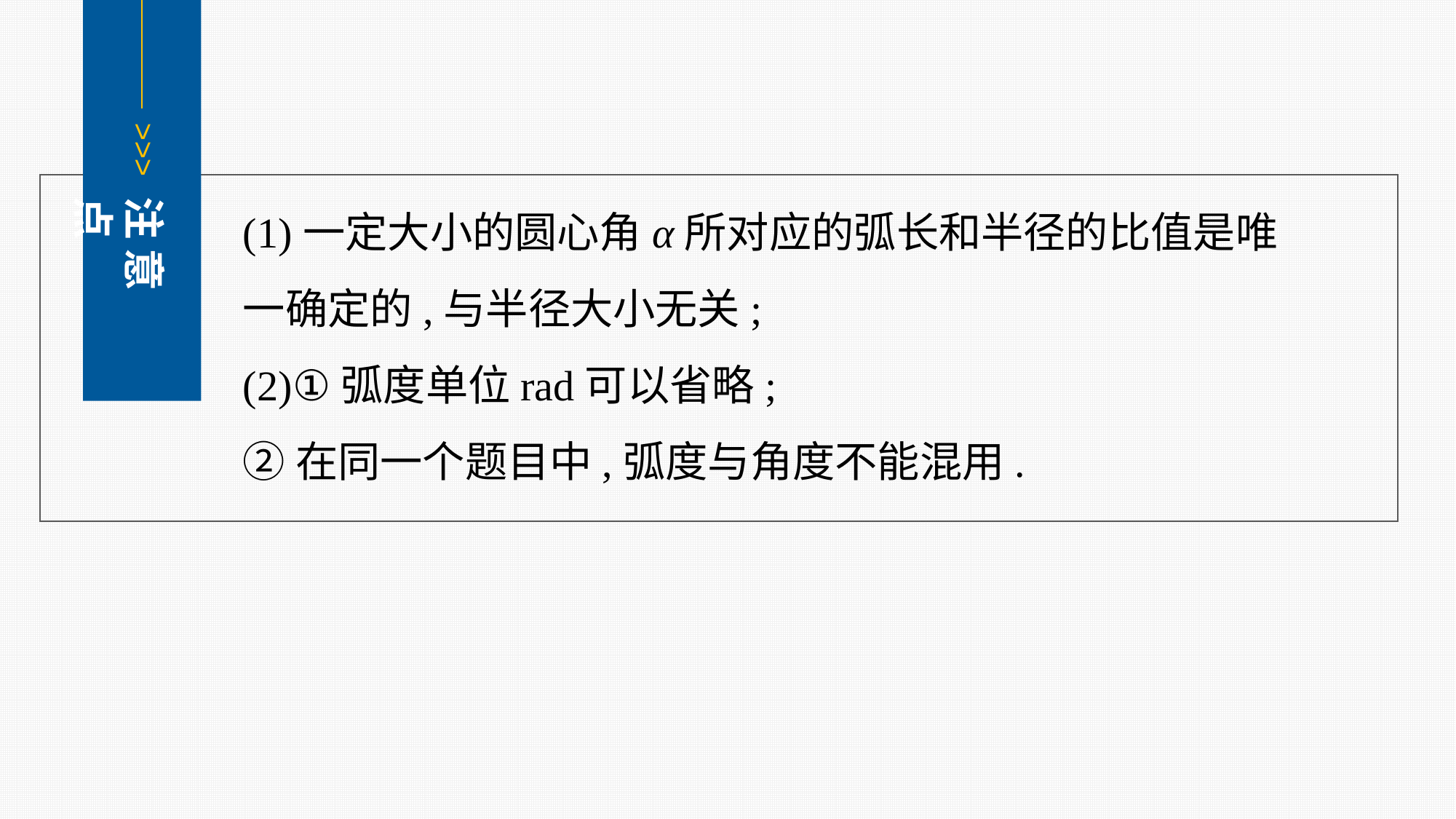

<<<
注 意 点

(1)一定大小的圆心角α所对应的弧长和半径的比值是唯一确定的,与半径大小无关;
(2)①弧度单位rad可以省略;
②在同一个题目中,弧度与角度不能混用.